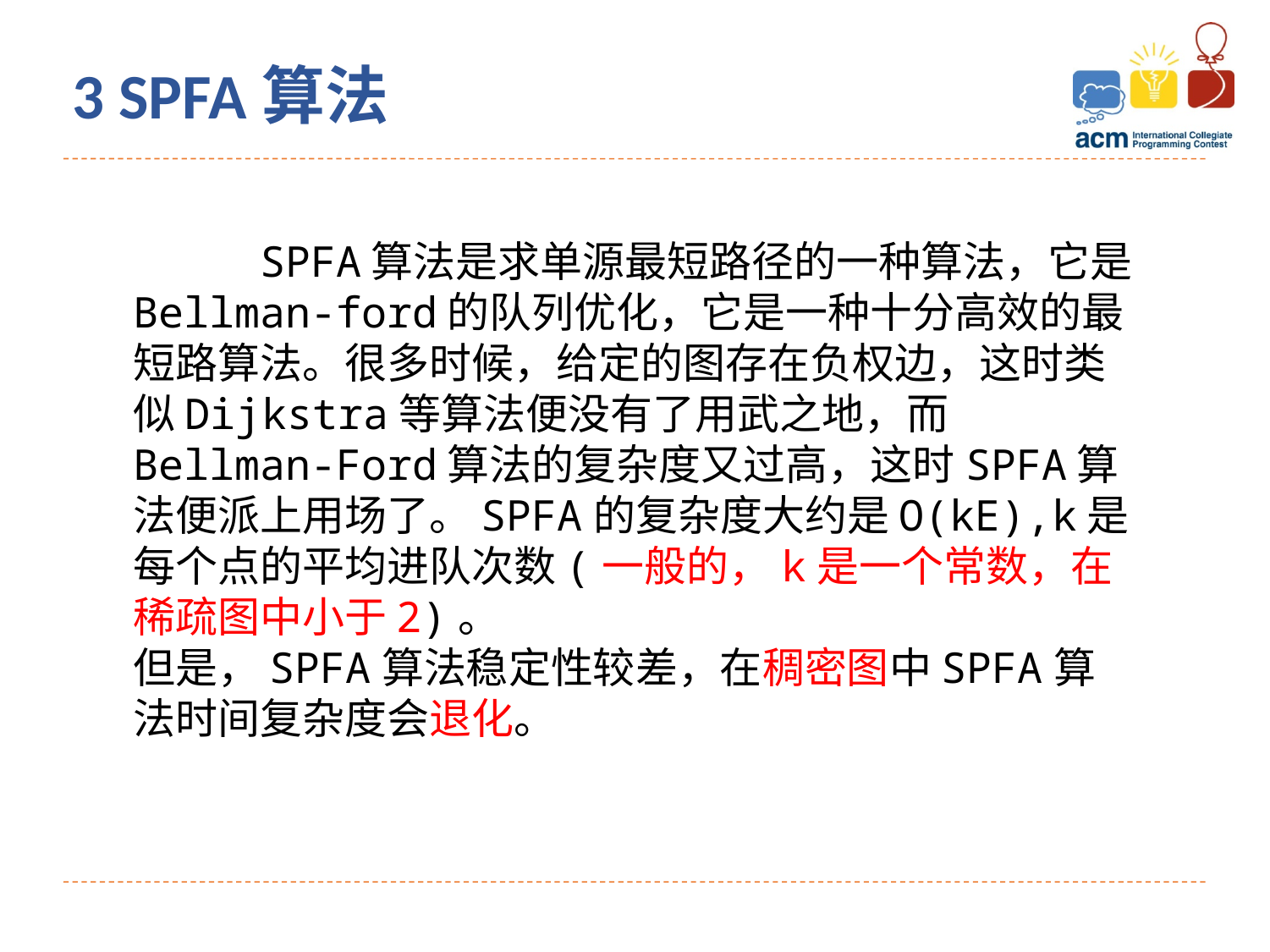

3 SPFA算法
     SPFA算法是求单源最短路径的一种算法，它是Bellman-ford的队列优化，它是一种十分高效的最短路算法。很多时候，给定的图存在负权边，这时类似Dijkstra等算法便没有了用武之地，而Bellman-Ford算法的复杂度又过高，这时SPFA算法便派上用场了。SPFA的复杂度大约是O(kE),k是每个点的平均进队次数(一般的，k是一个常数，在稀疏图中小于2)。
但是，SPFA算法稳定性较差，在稠密图中SPFA算法时间复杂度会退化。